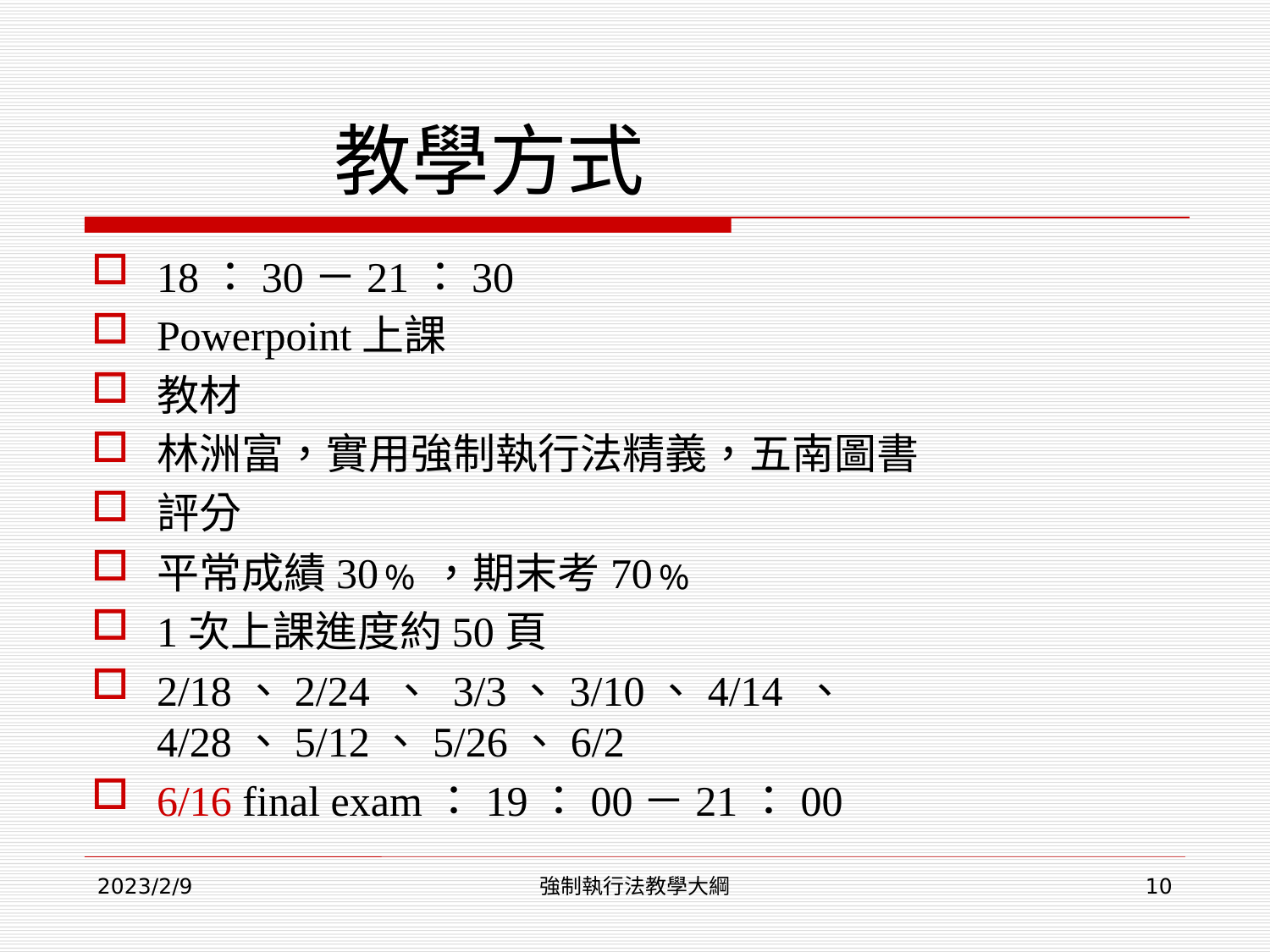

# 教學方式
18：30－21：30
Powerpoint上課
教材
林洲富，實用強制執行法精義，五南圖書
評分
平常成績30﹪，期末考70﹪
1次上課進度約50頁
2/18、2/24 、 3/3、3/10、4/14 、 4/28、5/12、5/26、6/2
6/16 final exam：19：00－21：00
2023/2/9
強制執行法教學大綱
10